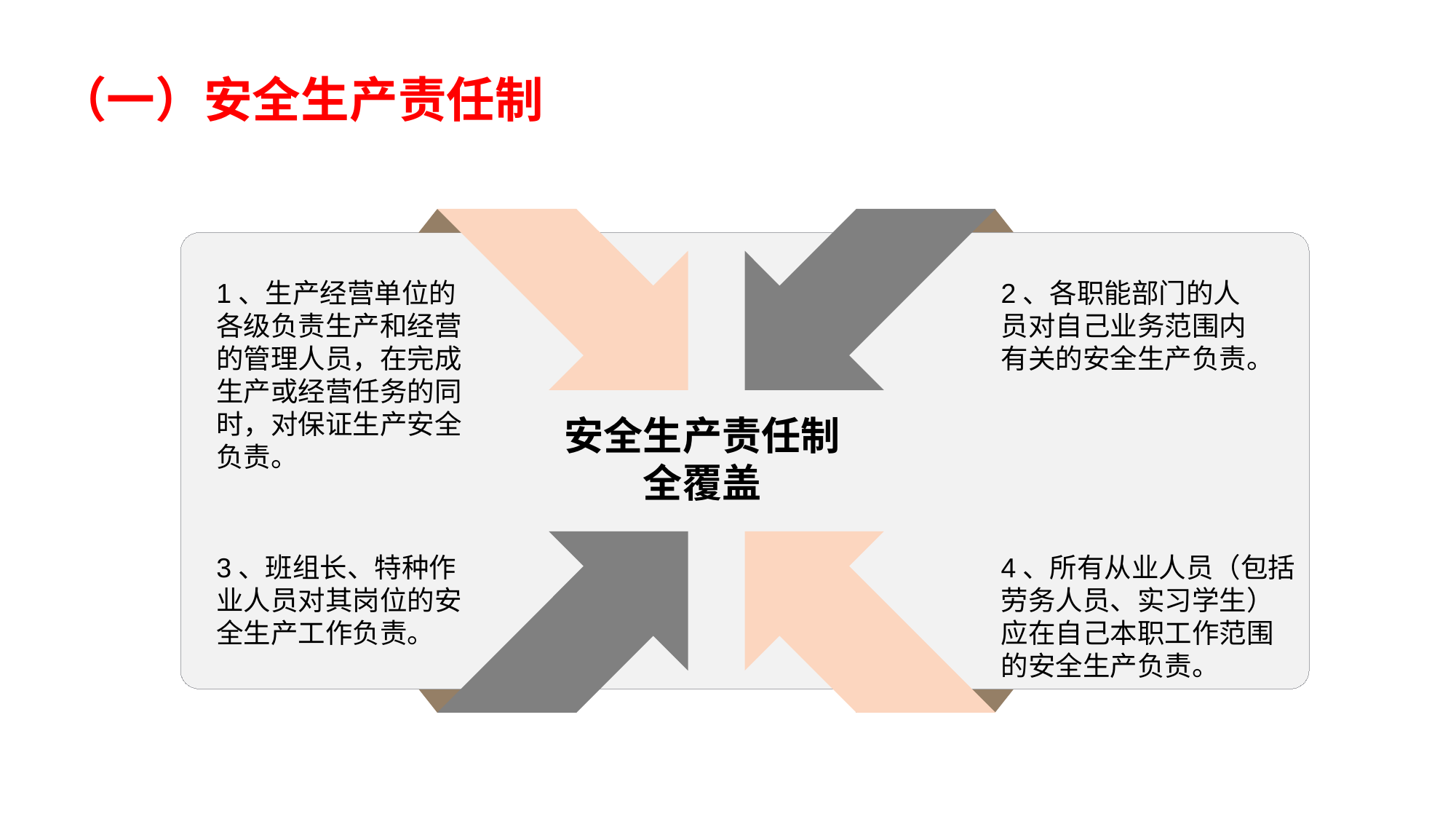

（一）安全生产责任制

1、生产经营单位的各级负责生产和经营的管理人员，在完成生产或经营任务的同时，对保证生产安全负责。
2、各职能部门的人员对自己业务范围内有关的安全生产负责。
安全生产责任制全覆盖

3、班组长、特种作业人员对其岗位的安全生产工作负责。
4、所有从业人员（包括劳务人员、实习学生）应在自己本职工作范围的安全生产负责。